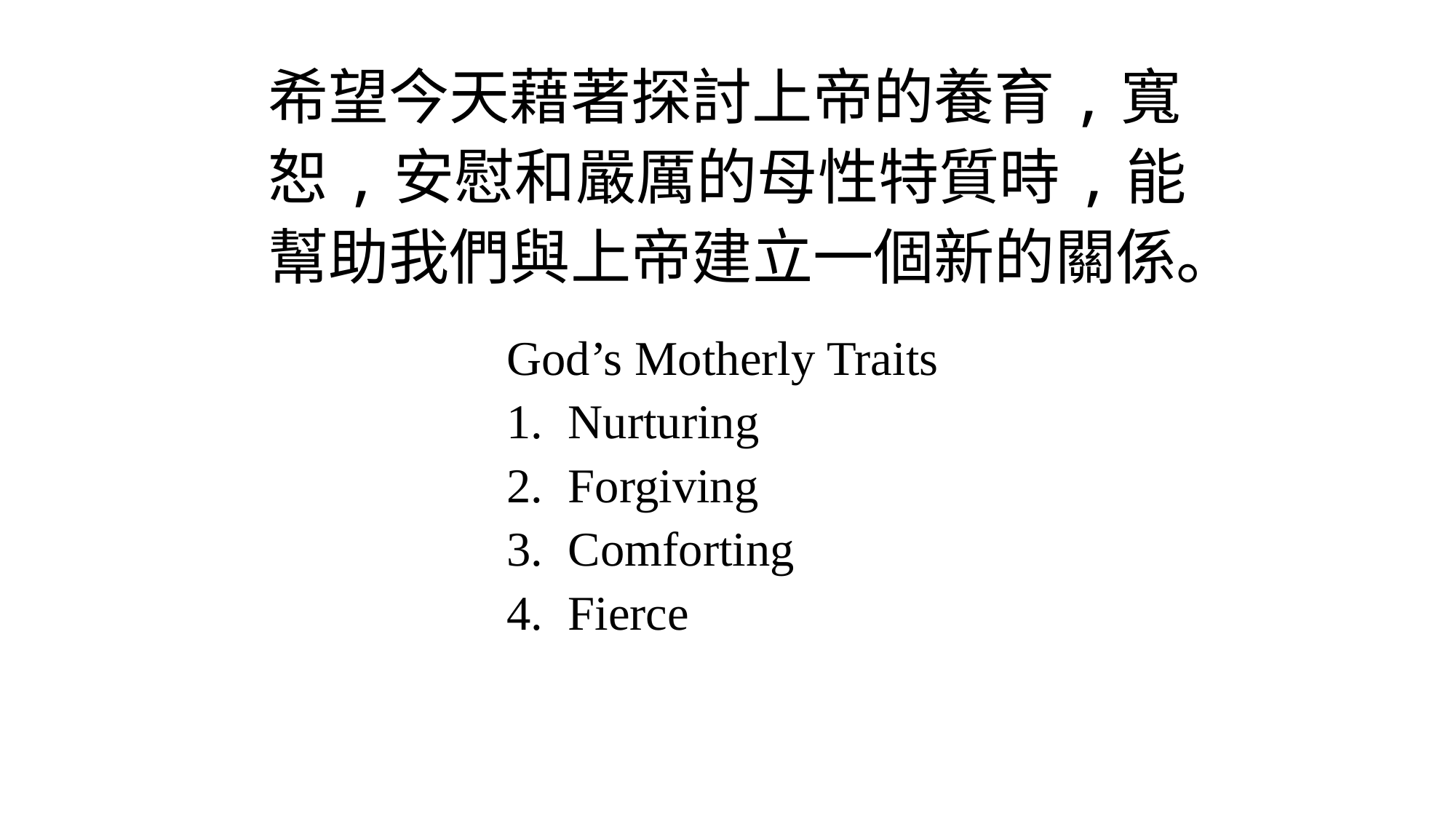

希望今天藉著探討上帝的養育,寬恕,安慰和嚴厲的母性特質時,能幫助我們與上帝建立一個新的關係。

God’s Motherly Traits
Nurturing
Forgiving
Comforting
Fierce